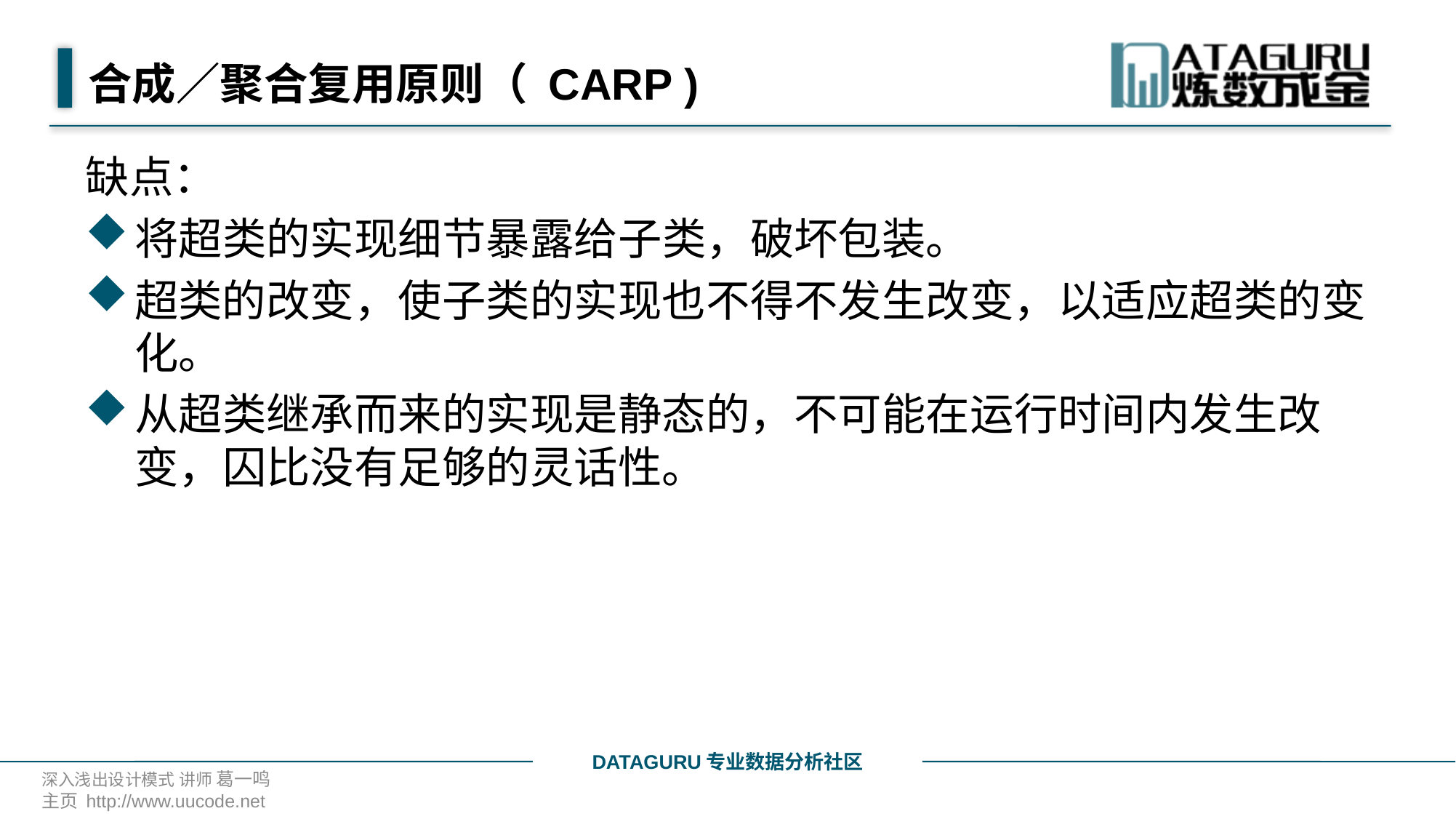

# 合成／聚合复用原则（ CARP )
缺点：
将超类的实现细节暴露给子类，破坏包装。
超类的改变，使子类的实现也不得不发生改变，以适应超类的变化。
从超类继承而来的实现是静态的，不可能在运行时间内发生改变，囚比没有足够的灵话性。